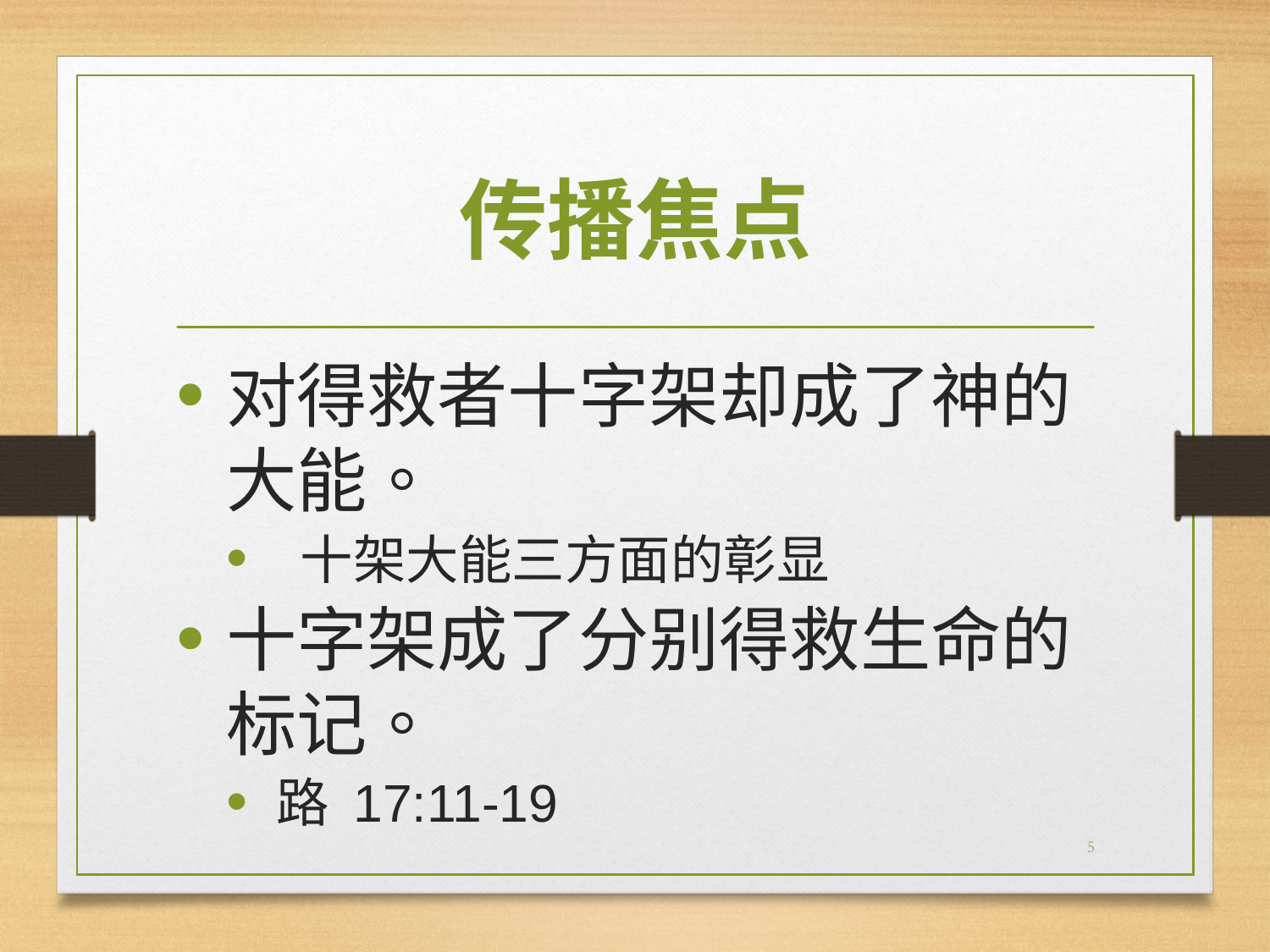

# 传播焦点
对得救者十字架却成了神的大能。
 十架大能三方面的彰显
十字架成了分别得救生命的标记。
路 17:11-19

5